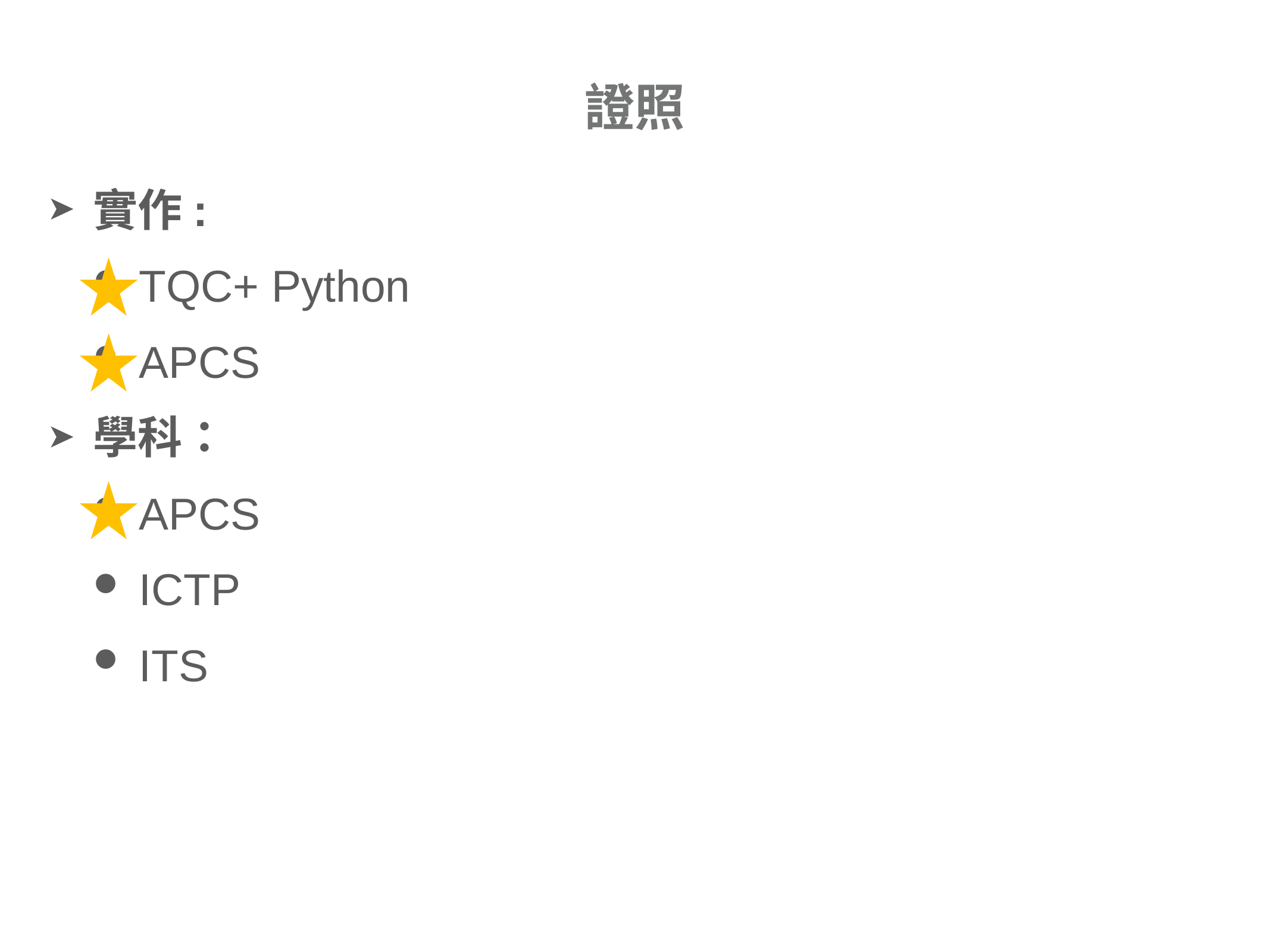

# 證照

實作:
TQC+ Python
APCS
學科：
APCS
ICTP
ITS